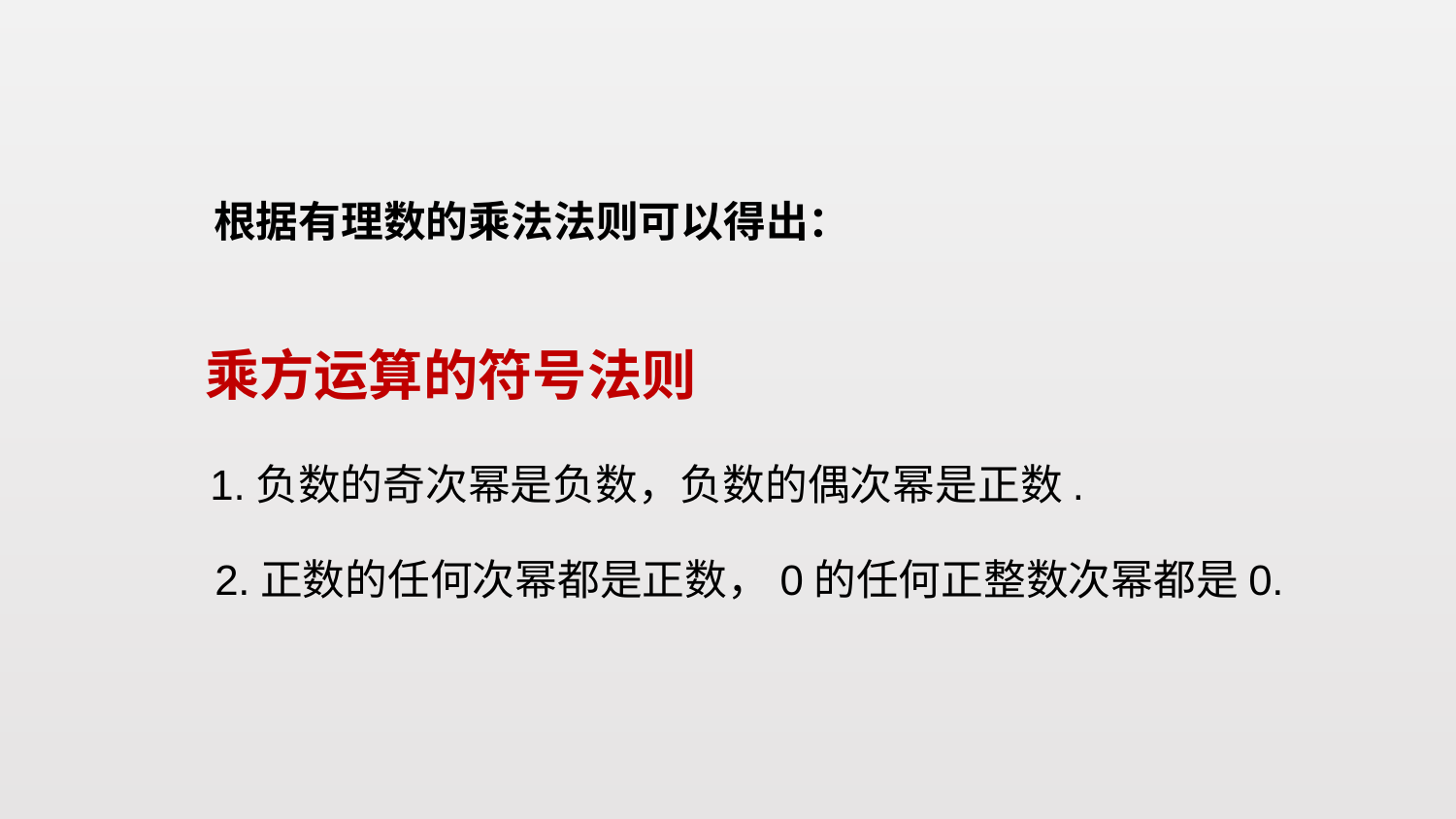

根据有理数的乘法法则可以得出：
乘方运算的符号法则
1.负数的奇次幂是负数，负数的偶次幂是正数.
2.正数的任何次幂都是正数，0的任何正整数次幂都是0.